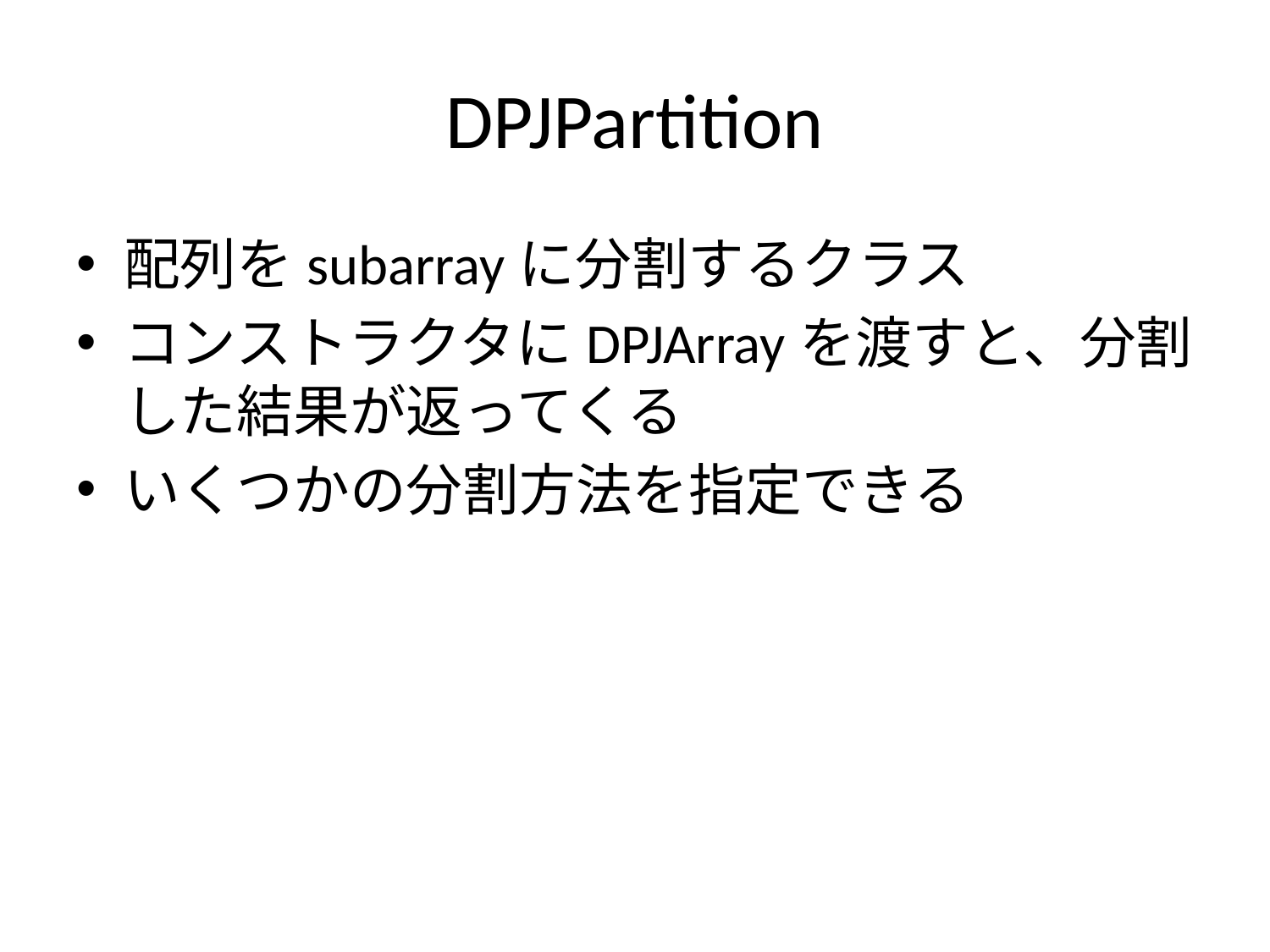

# DPJPartition
配列をsubarrayに分割するクラス
コンストラクタにDPJArrayを渡すと、分割した結果が返ってくる
いくつかの分割方法を指定できる